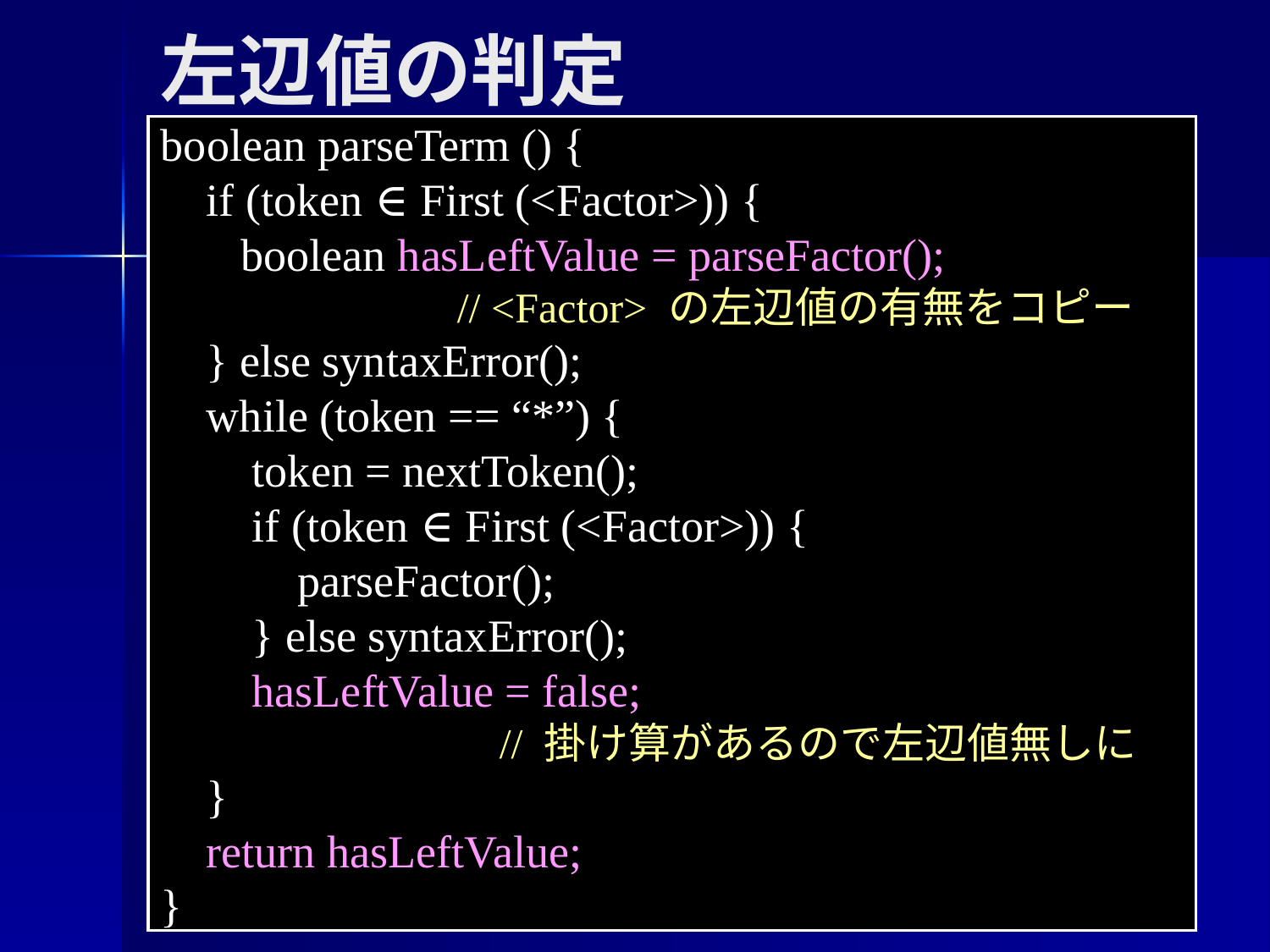

左辺値の判定
boolean parseTerm () {
    if (token ∈ First (<Factor>)) {
       boolean hasLeftValue = parseFactor();
                            // <Factor> の左辺値の有無をコピー
    } else syntaxError();
    while (token == “*”) {
        token = nextToken();
        if (token ∈ First (<Factor>)) {
            parseFactor();
        } else syntaxError();
        hasLeftValue = false;
                                // 掛け算があるので左辺値無しに
    }
    return hasLeftValue;
}